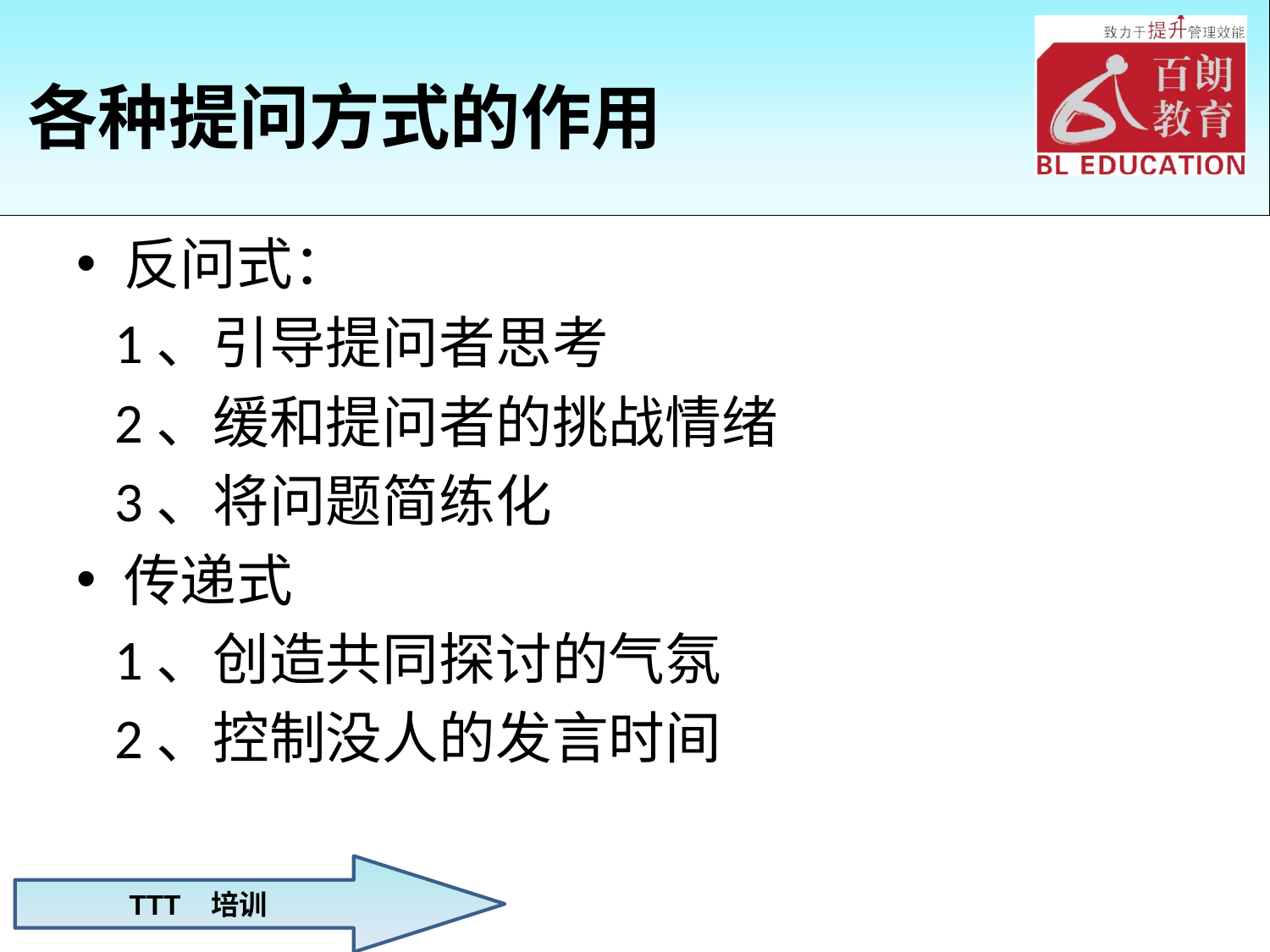

# 各种提问方式的作用
反问式：
   1、引导提问者思考
   2、缓和提问者的挑战情绪
   3、将问题简练化
传递式
   1、创造共同探讨的气氛
   2、控制没人的发言时间